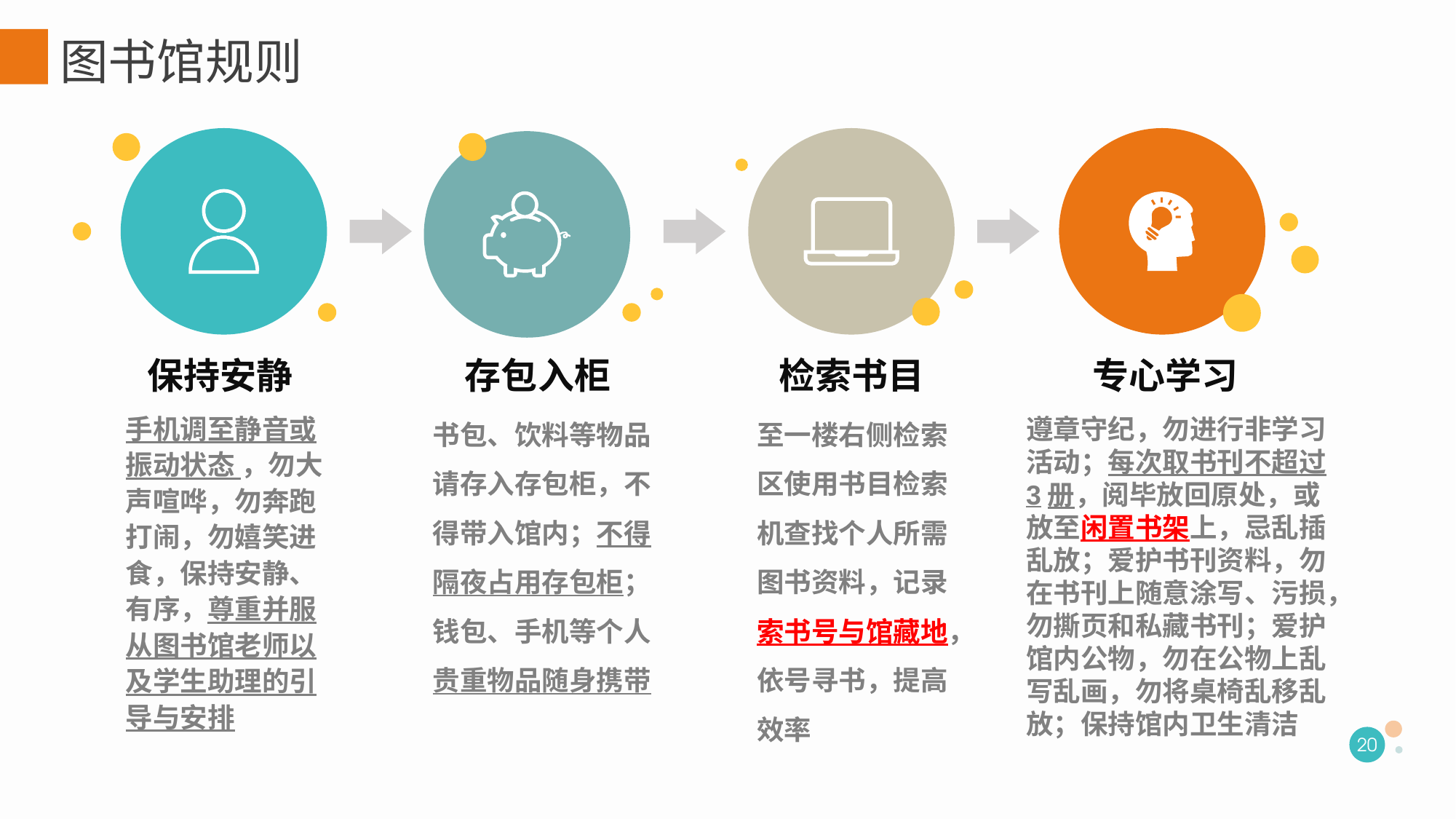

图书馆规则

保持安静
手机调至静音或振动状态 ，勿大声喧哗，勿奔跑打闹，勿嬉笑进食，保持安静、有序，尊重并服从图书馆老师以及学生助理的引导与安排
专心学习
遵章守纪，勿进行非学习活动；每次取书刊不超过3册，阅毕放回原处，或放至闲置书架上，忌乱插乱放；爱护书刊资料，勿在书刊上随意涂写、污损，勿撕页和私藏书刊；爱护馆内公物，勿在公物上乱写乱画，勿将桌椅乱移乱放；保持馆内卫生清洁
检索书目
至一楼右侧检索区使用书目检索机查找个人所需图书资料，记录索书号与馆藏地，依号寻书，提高效率
存包入柜
书包、饮料等物品请存入存包柜，不得带入馆内；不得隔夜占用存包柜；钱包、手机等个人贵重物品随身携带
20